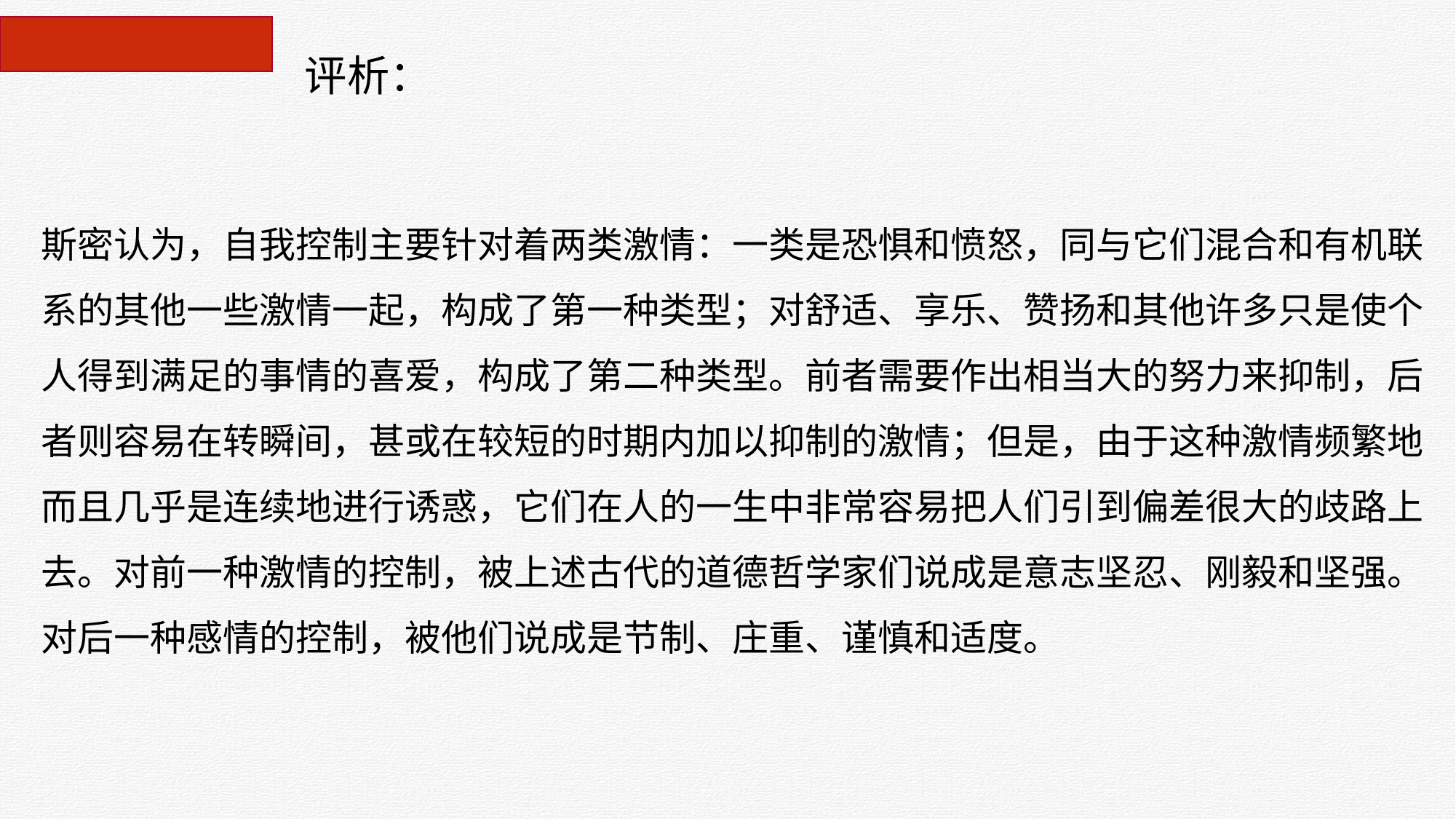

评析：

斯密认为，自我控制主要针对着两类激情：一类是恐惧和愤怒，同与它们混合和有机联系的其他一些激情一起，构成了第一种类型；对舒适、享乐、赞扬和其他许多只是使个人得到满足的事情的喜爱，构成了第二种类型。前者需要作出相当大的努力来抑制，后者则容易在转瞬间，甚或在较短的时期内加以抑制的激情；但是，由于这种激情频繁地而且几乎是连续地进行诱惑，它们在人的一生中非常容易把人们引到偏差很大的歧路上去。对前一种激情的控制，被上述古代的道德哲学家们说成是意志坚忍、刚毅和坚强。对后一种感情的控制，被他们说成是节制、庄重、谨慎和适度。